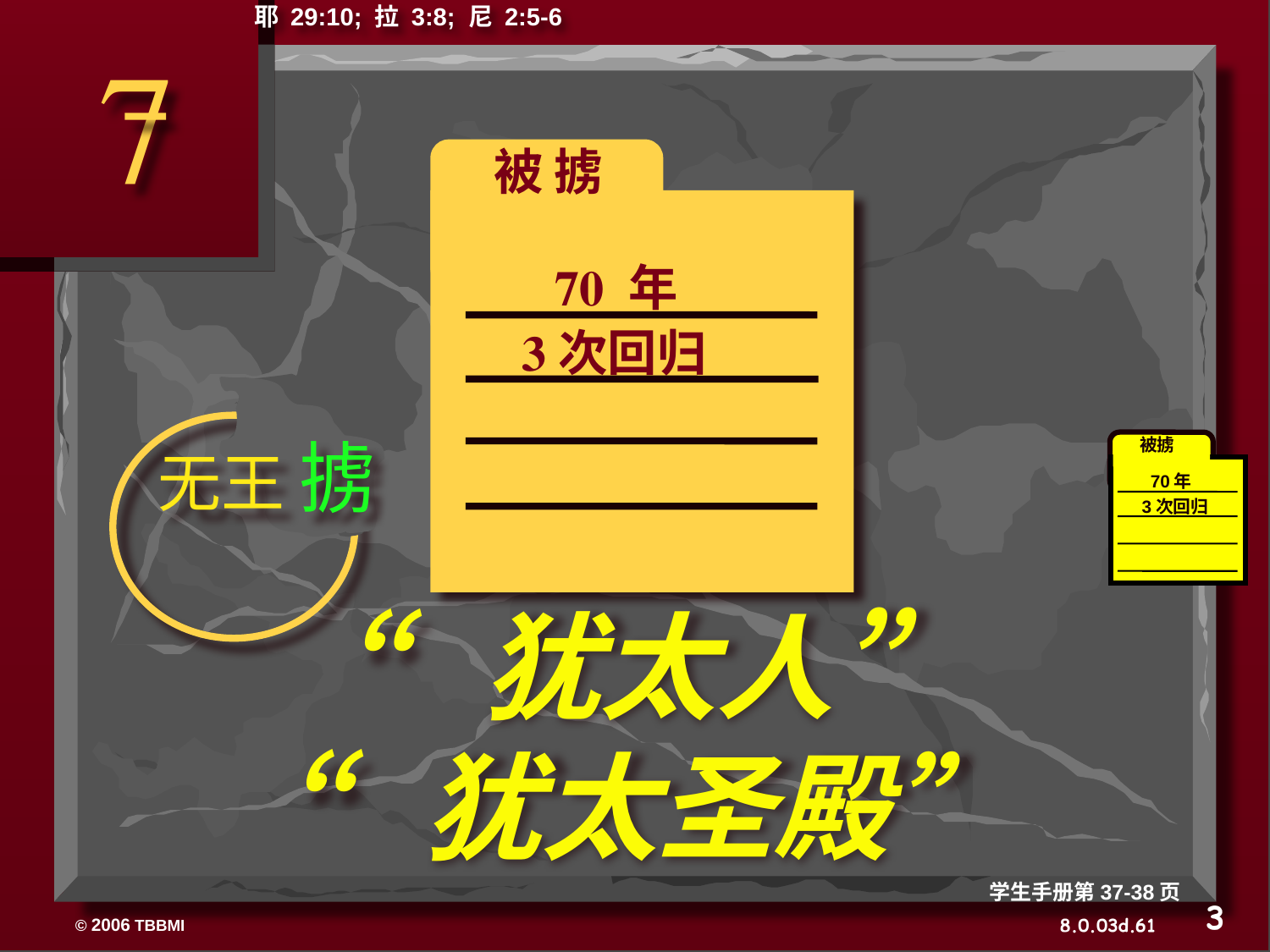

耶 29:10; 拉 3:8; 尼 2:5-6

7

被 掳

70 年

3次回归

无王 掳
被掳

 70年
3次回归

“犹太人”

“犹太圣殿”

学生手册第37-38页
3
61